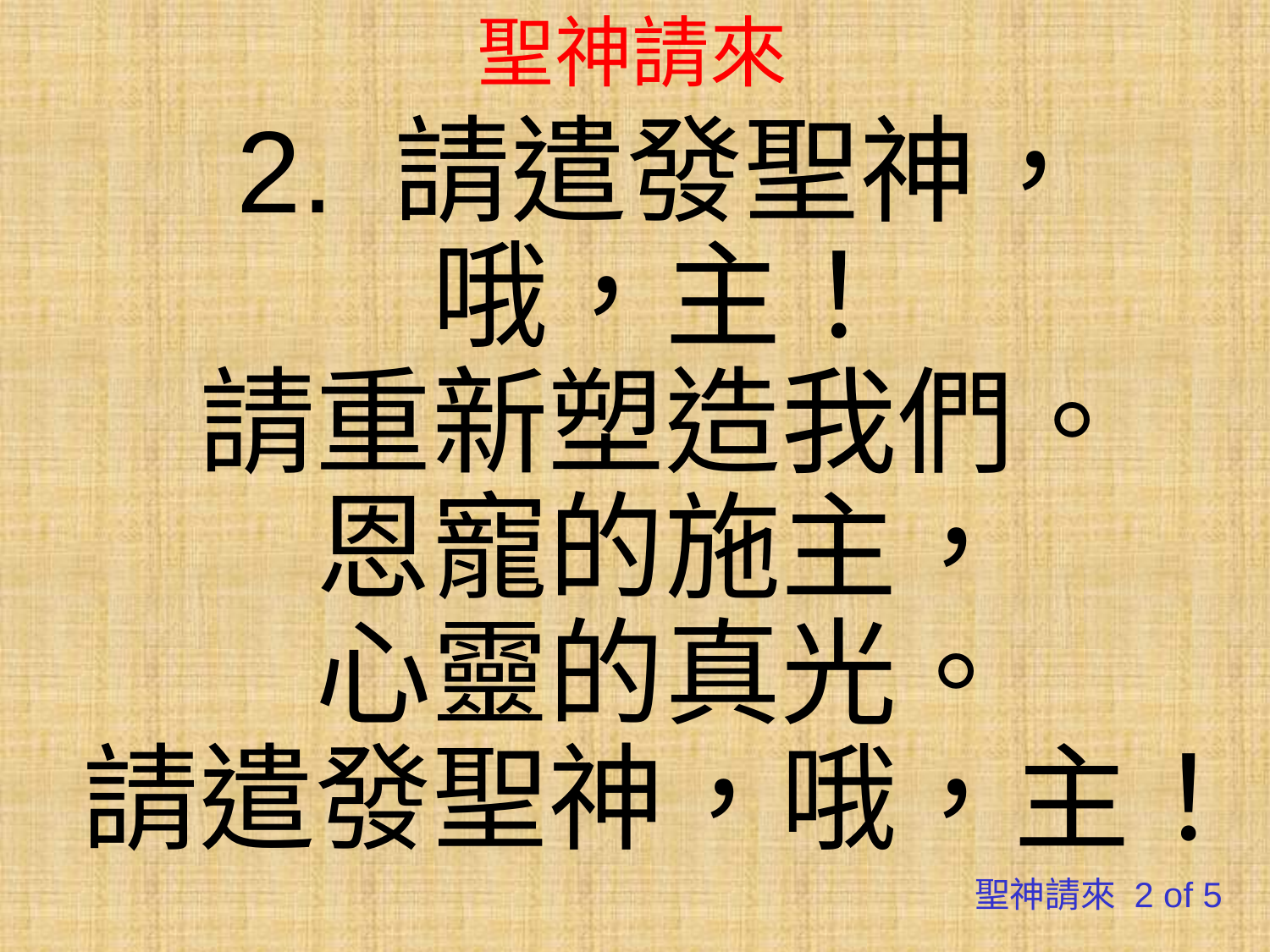

# 聖神請來
2. 請遣發聖神，
哦，主！
請重新塑造我們。
恩寵的施主，
心靈的真光。
請遣發聖神，哦，主！
聖神請來 2 of 5